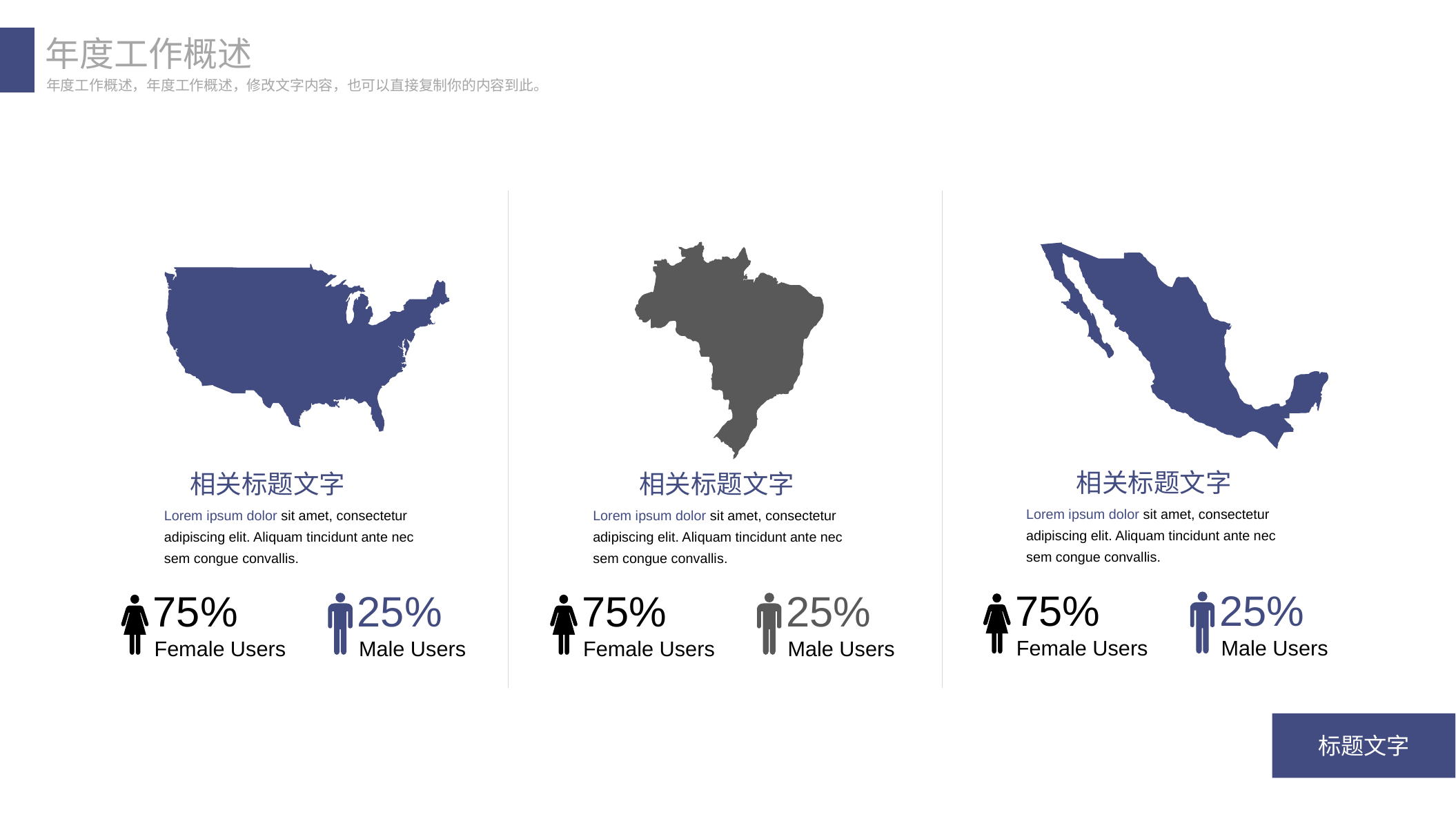

年度工作概述
年度工作概述，年度工作概述，修改文字内容，也可以直接复制你的内容到此。

相关标题文字
Lorem ipsum dolor sit amet, consectetur adipiscing elit. Aliquam tincidunt ante nec sem congue convallis.
相关标题文字
Lorem ipsum dolor sit amet, consectetur adipiscing elit. Aliquam tincidunt ante nec sem congue convallis.
相关标题文字
Lorem ipsum dolor sit amet, consectetur adipiscing elit. Aliquam tincidunt ante nec sem congue convallis.
25%

Male Users
75%

Female Users
25%

Male Users
25%

Male Users
75%

Female Users
75%

Female Users

标题文字